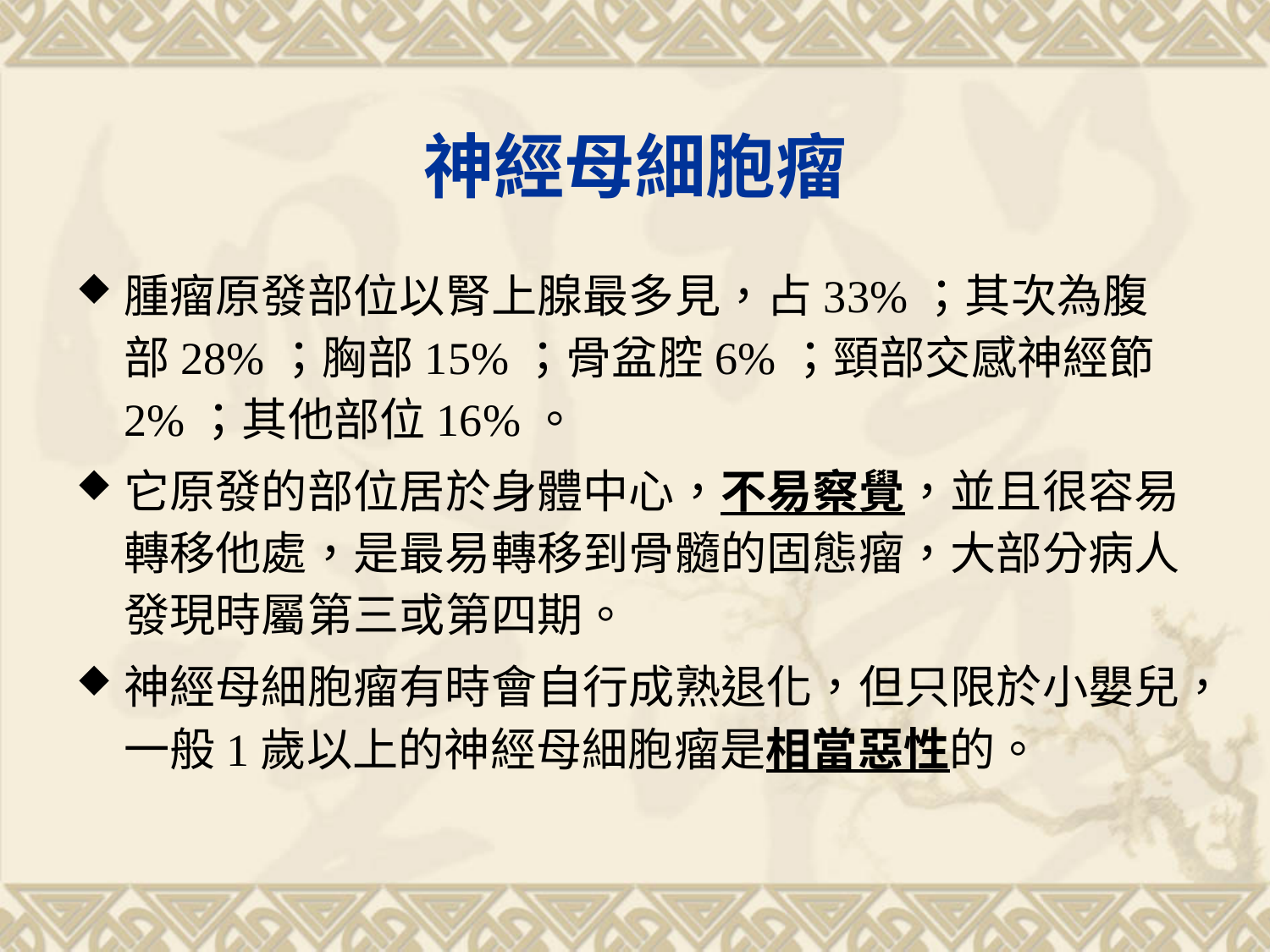

# 神經母細胞瘤
腫瘤原發部位以腎上腺最多見，占33%；其次為腹部28%；胸部15%；骨盆腔6%；頸部交感神經節2%；其他部位16%。
它原發的部位居於身體中心，不易察覺，並且很容易轉移他處，是最易轉移到骨髓的固態瘤，大部分病人發現時屬第三或第四期。
神經母細胞瘤有時會自行成熟退化，但只限於小嬰兒，一般1歲以上的神經母細胞瘤是相當惡性的。